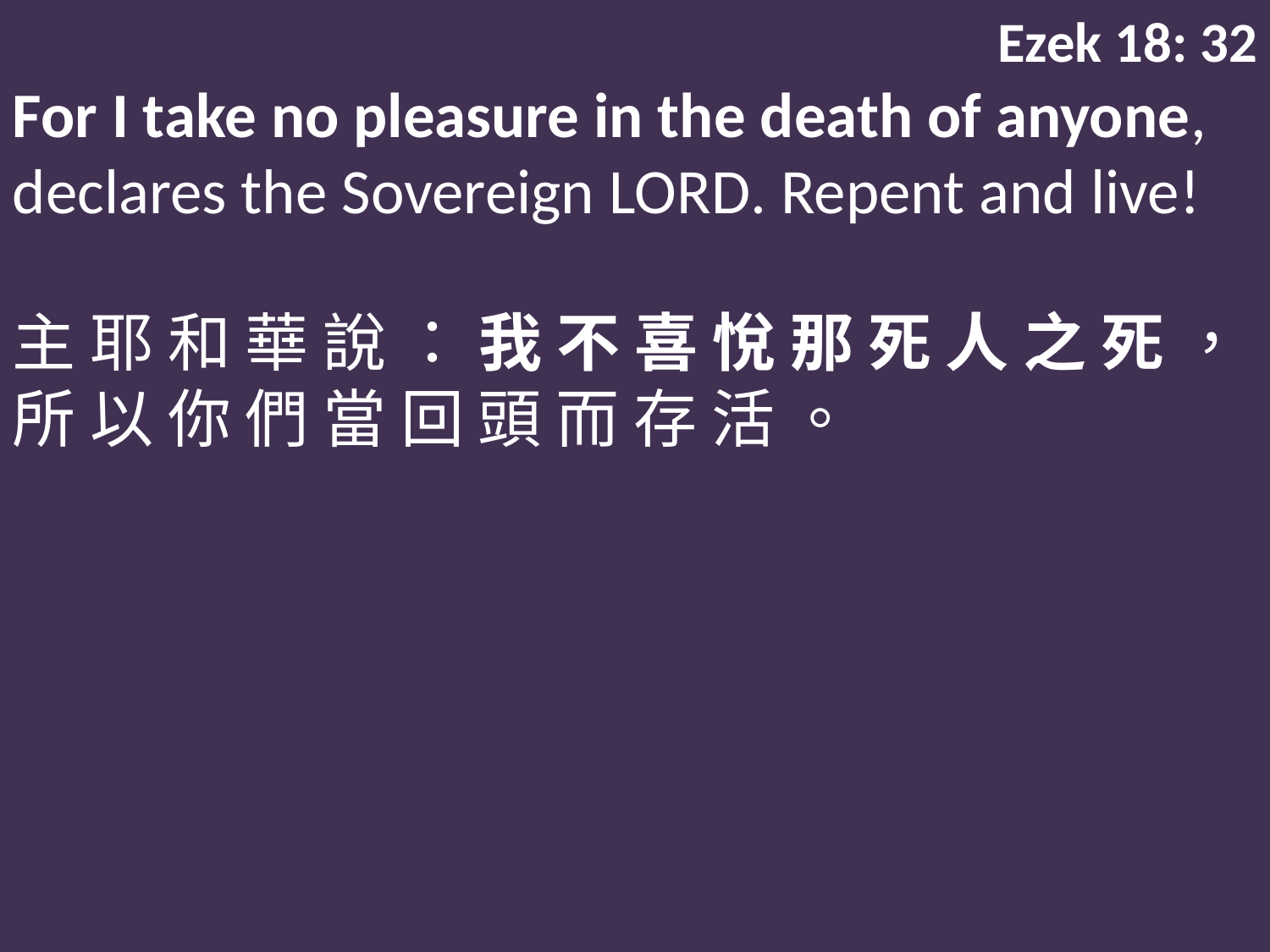

Ezek 18: 32
For I take no pleasure in the death of anyone, declares the Sovereign Lord. Repent and live!

主 耶 和 華 說 ： 我 不 喜 悅 那 死 人 之 死 ， 所 以 你 們 當 回 頭 而 存 活 。